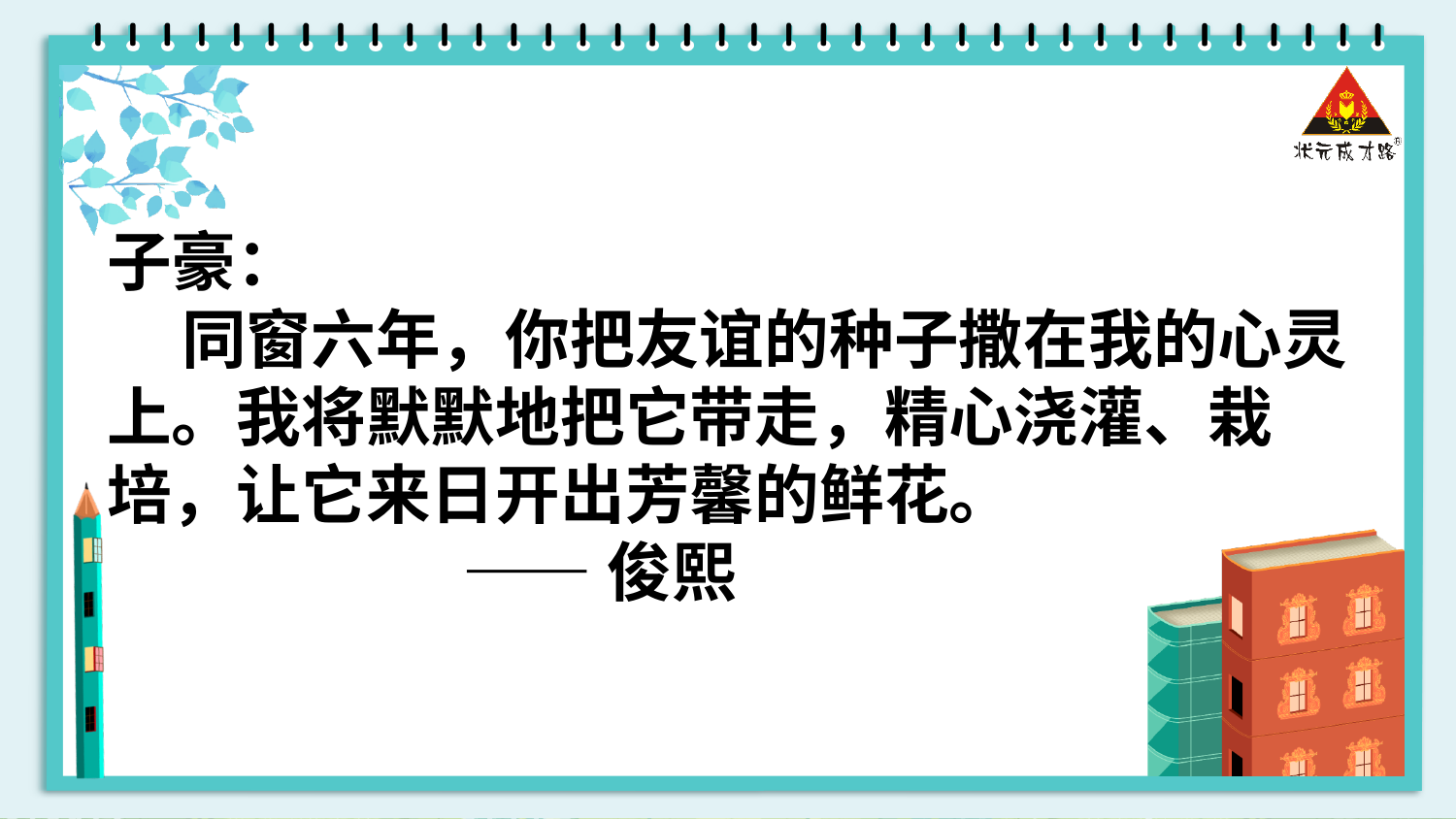

子豪：
    同窗六年，你把友谊的种子撒在我的心灵上。我将默默地把它带走，精心浇灌、栽培，让它来日开出芳馨的鲜花。
                        ——俊熙